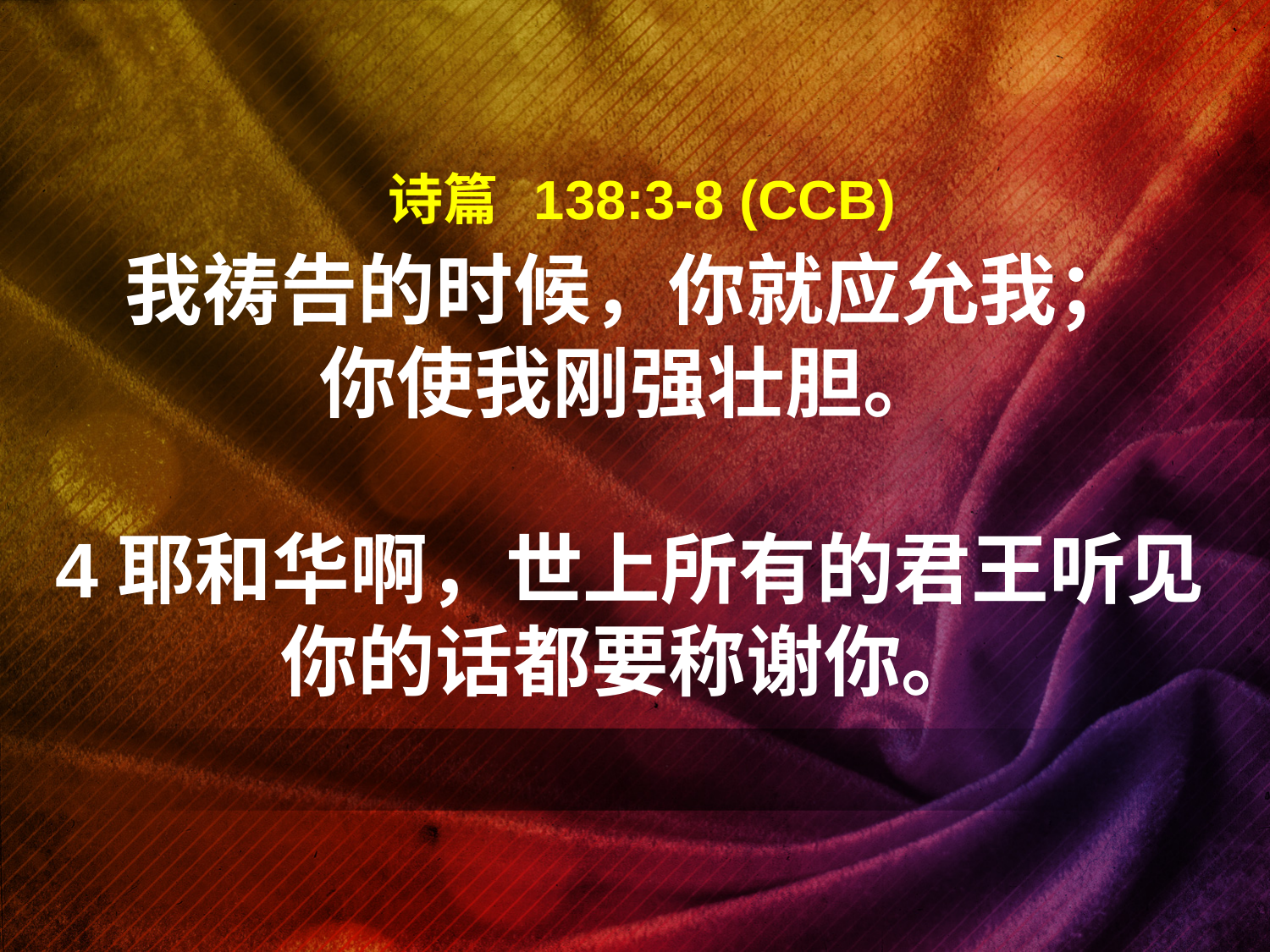

诗篇 138:3-8 (CCB)
我祷告的时候，你就应允我；
你使我刚强壮胆。

4耶和华啊，世上所有的君王听见你的话都要称谢你。